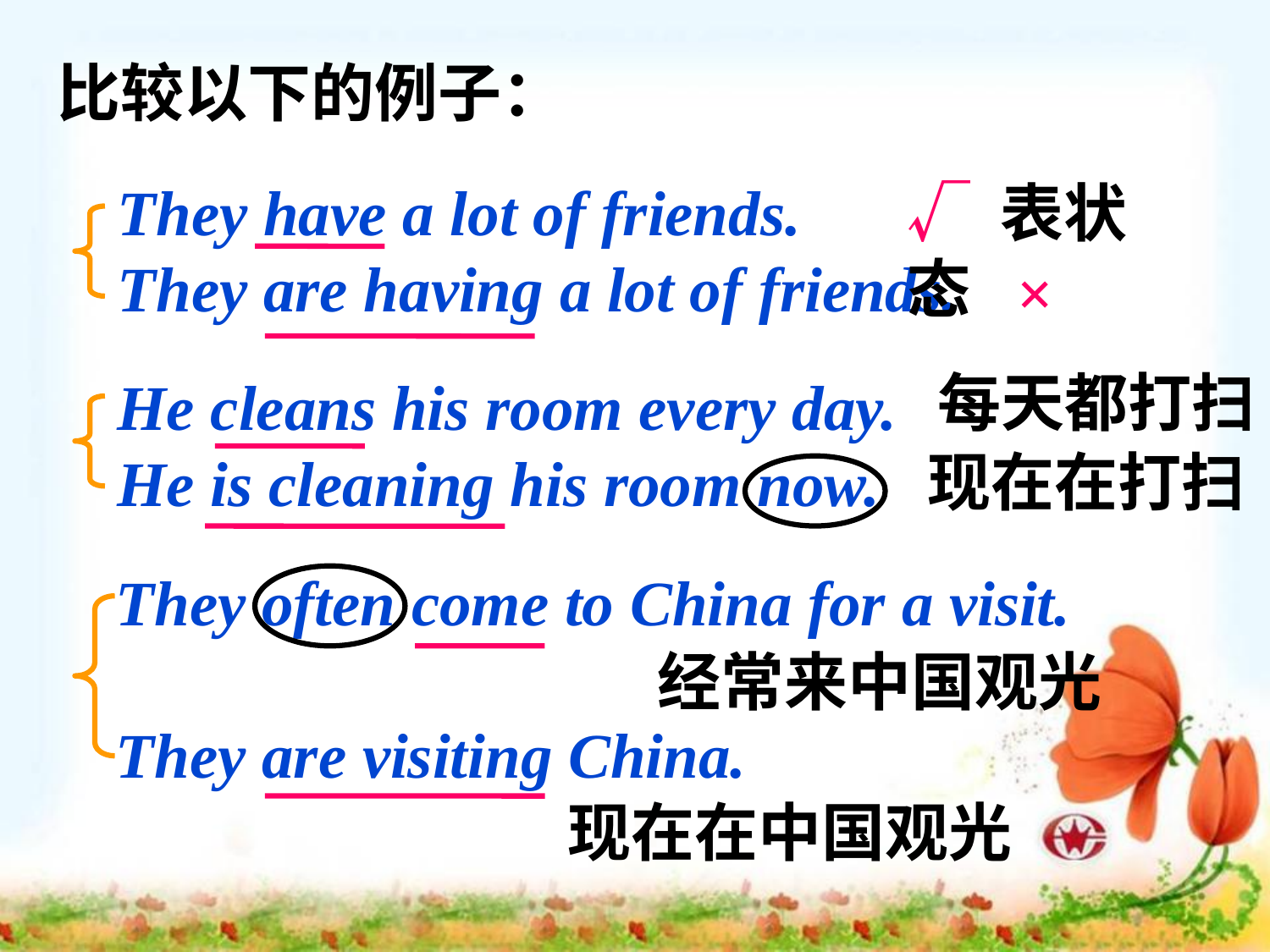

比较以下的例子：
They have a lot of friends.
They are having a lot of friends.
√ 表状态

×

每天都打扫
He cleans his room every day.
He is cleaning his room now.

现在在打扫

They often come to China for a visit.

They are visiting China.

经常来中国观光

现在在中国观光